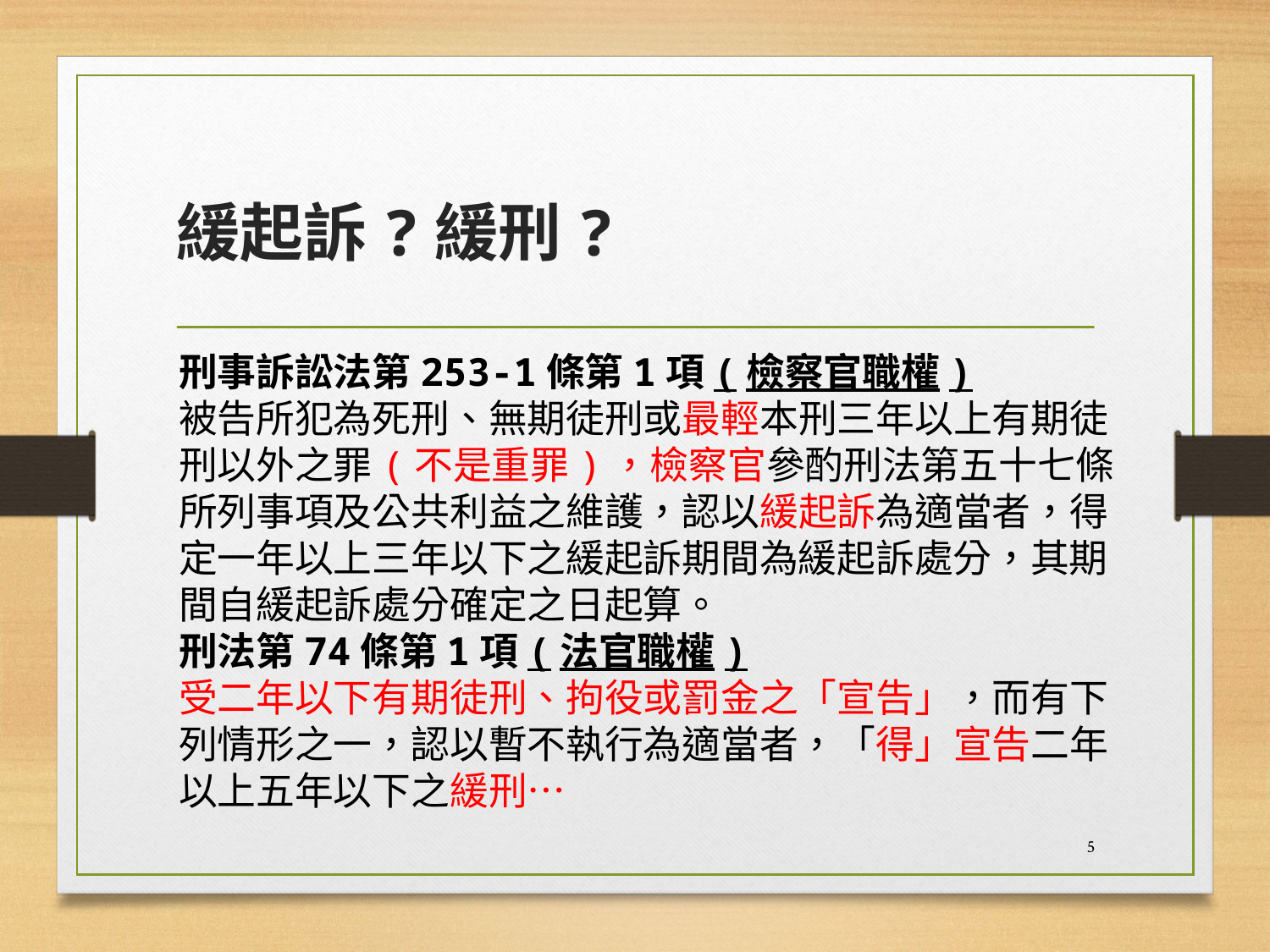

# 緩起訴?緩刑?
刑事訴訟法第253-1條第1項(檢察官職權)
被告所犯為死刑、無期徒刑或最輕本刑三年以上有期徒刑以外之罪(不是重罪)，檢察官參酌刑法第五十七條所列事項及公共利益之維護，認以緩起訴為適當者，得定一年以上三年以下之緩起訴期間為緩起訴處分，其期間自緩起訴處分確定之日起算。
刑法第74條第1項(法官職權)
受二年以下有期徒刑、拘役或罰金之「宣告」，而有下列情形之一，認以暫不執行為適當者，「得」宣告二年以上五年以下之緩刑…
5